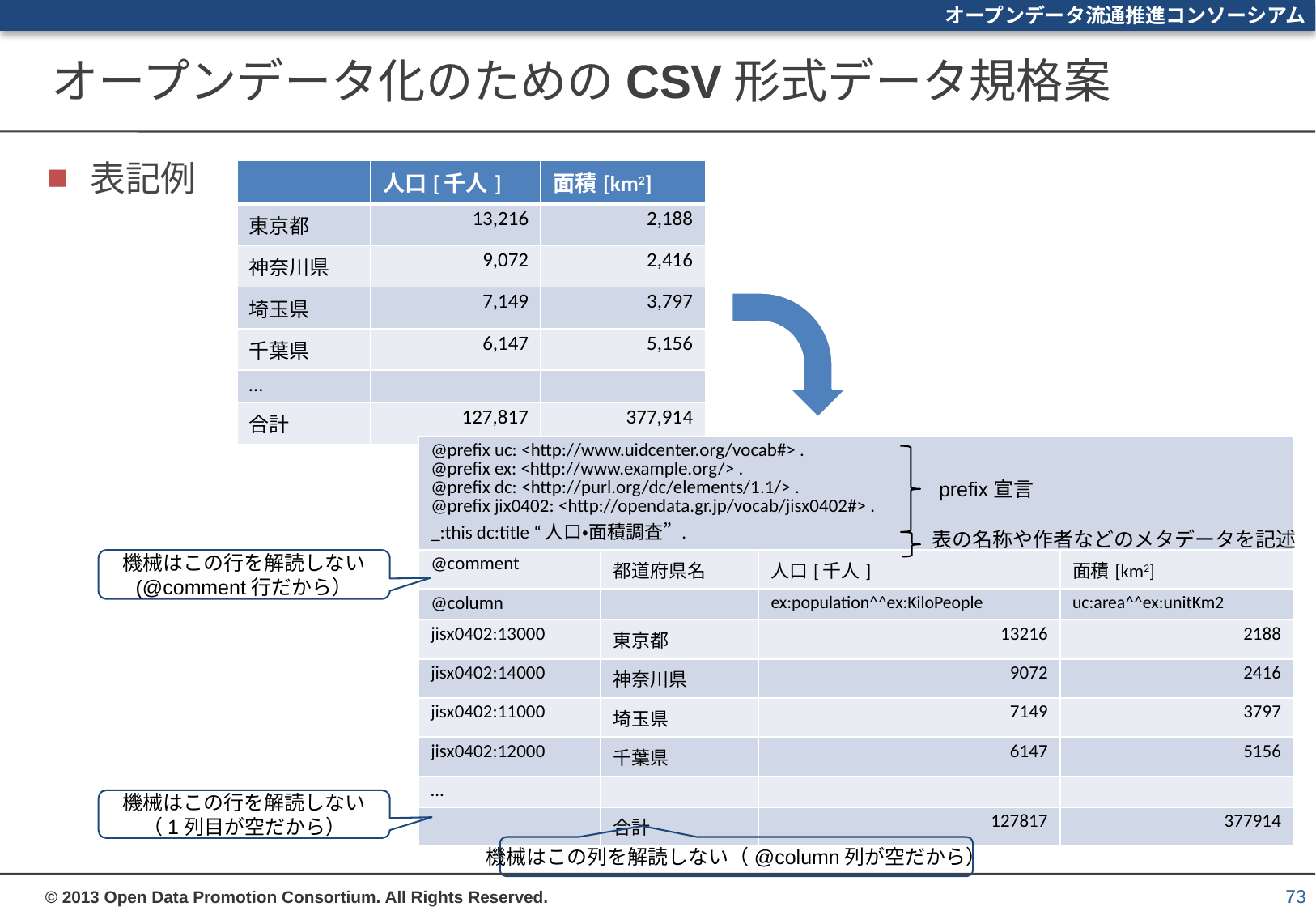

# オープンデータ化のためのCSV形式データ規格案
表記例
|  | 人口[千人] | 面積[km2] |
| --- | --- | --- |
| 東京都 | 13,216 | 2,188 |
| 神奈川県 | 9,072 | 2,416 |
| 埼玉県 | 7,149 | 3,797 |
| 千葉県 | 6,147 | 5,156 |
| … |  |  |
| 合計 | 127,817 | 377,914 |

| @prefix uc: <http://www.uidcenter.org/vocab#> . @prefix ex: <http://www.example.org/> . @prefix dc: <http://purl.org/dc/elements/1.1/> . @prefix jix0402: <http://opendata.gr.jp/vocab/jisx0402#> . \_:this dc:title “人口・面積調査” . |  |  |  |
| --- | --- | --- | --- |
| @comment | 都道府県名 | 人口[千人] | 面積[km2] |
| @column |  | ex:population^^ex:KiloPeople | uc:area^^ex:unitKm2 |
| jisx0402:13000 | 東京都 | 13216 | 2188 |
| jisx0402:14000 | 神奈川県 | 9072 | 2416 |
| jisx0402:11000 | 埼玉県 | 7149 | 3797 |
| jisx0402:12000 | 千葉県 | 6147 | 5156 |
| … |  |  |  |
|  | 合計 | 127817 | 377914 |

prefix宣言
表の名称や作者などのメタデータを記述

機械はこの行を解読しない
(@comment行だから）
機械はこの行を解読しない
（1列目が空だから）
機械はこの列を解読しない（@column列が空だから）
73